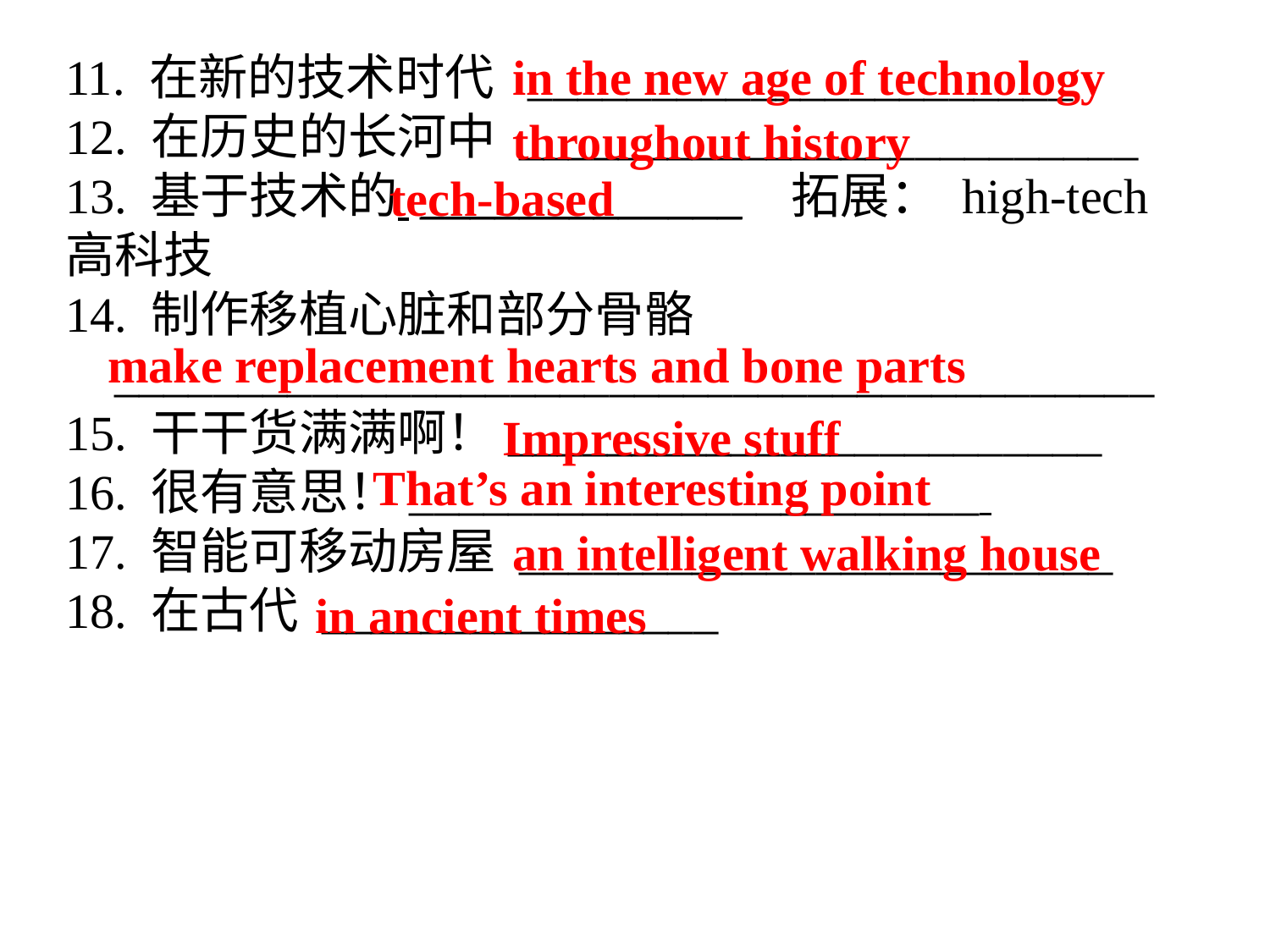

11. 在新的技术时代  ______________________
12. 在历史的长河中 _________________________
13. 基于技术的 _____________   拓展： high-tech 高科技
14. 制作移植心脏和部分骨骼
    __________________________________________
15. 干干货满满啊！________________________
16. 很有意思！_______________________
17. 智能可移动房屋 ________________________
18. 在古代 ________________

in the new age of technology
throughout history
tech-based
make replacement hearts and bone parts
Impressive stuff
That’s an interesting point
an intelligent walking house
in ancient times